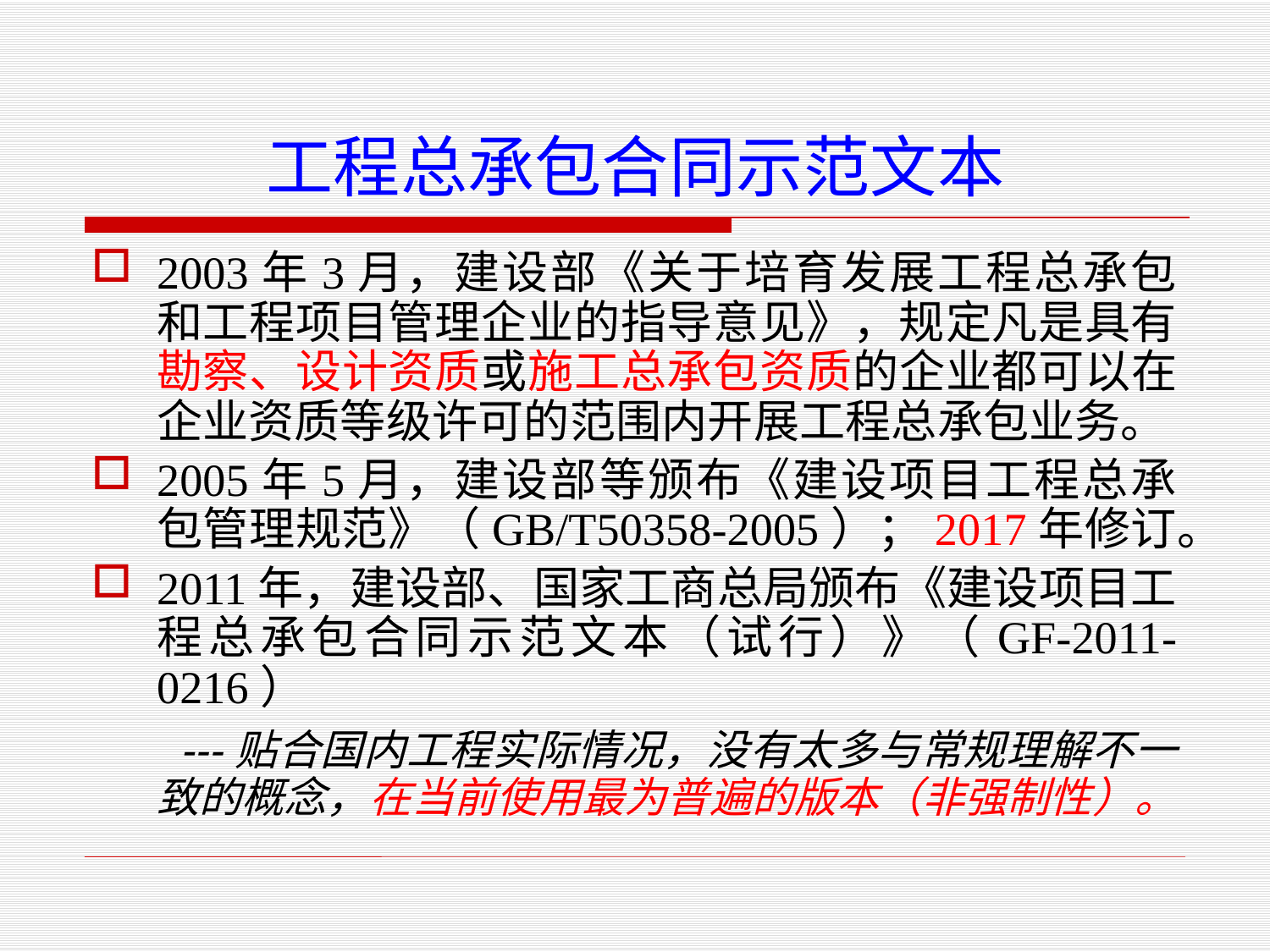

# 工程总承包合同示范文本
2003年3月，建设部《关于培育发展工程总承包和工程项目管理企业的指导意见》，规定凡是具有勘察、设计资质或施工总承包资质的企业都可以在企业资质等级许可的范围内开展工程总承包业务。
2005年5月，建设部等颁布《建设项目工程总承包管理规范》（GB/T50358-2005）；2017年修订。
2011年，建设部、国家工商总局颁布《建设项目工程总承包合同示范文本（试行）》（GF-2011-0216）
   ---贴合国内工程实际情况，没有太多与常规理解不一致的概念，在当前使用最为普遍的版本（非强制性）。